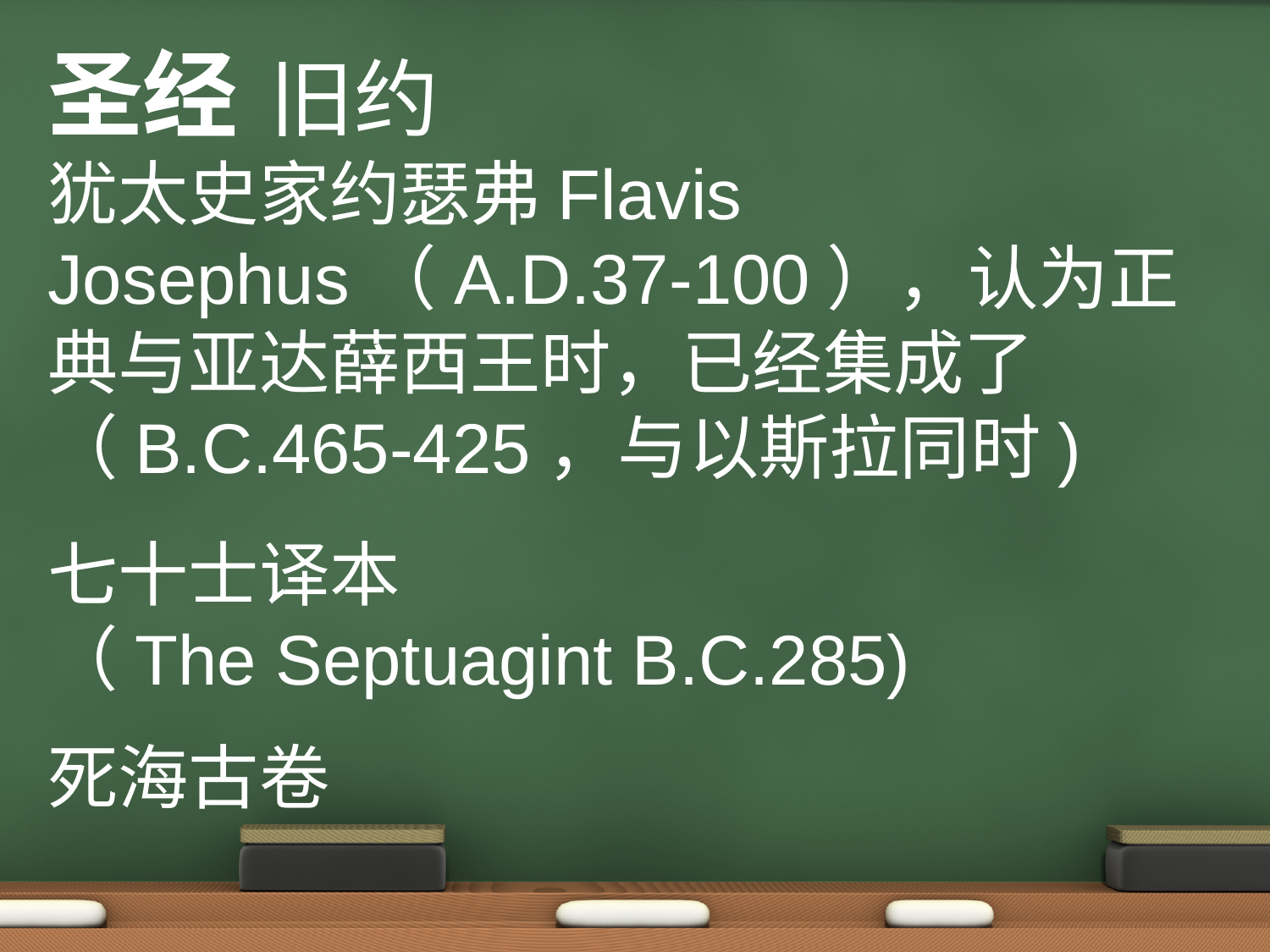

圣经  旧约
犹太史家约瑟弗Flavis Josephus（A.D.37-100），认为正典与亚达薛西王时，已经集成了（B.C.465-425，与以斯拉同时)

七十士译本
（The Septuagint B.C.285)

死海古卷